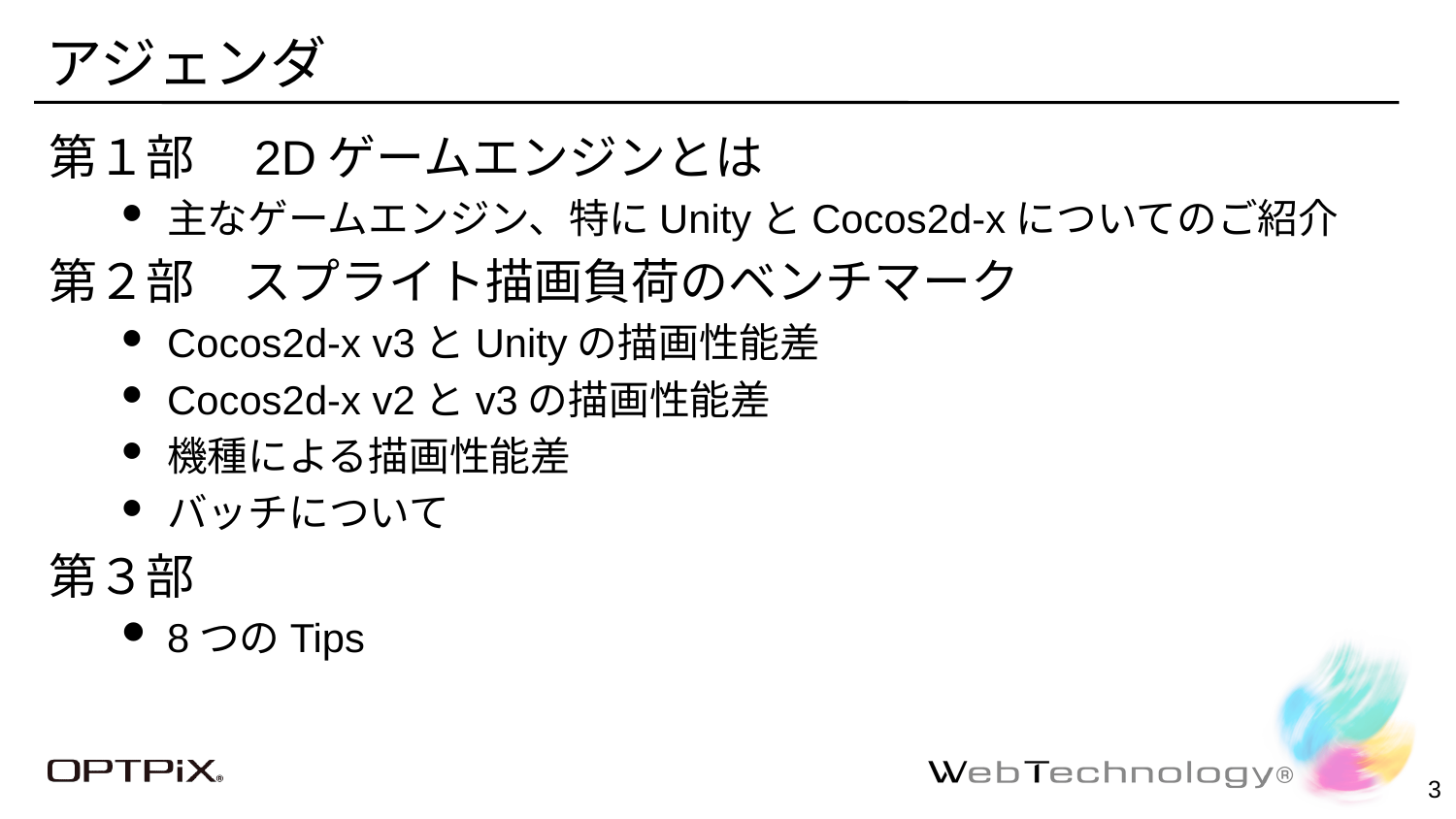

# アジェンダ
第１部　2Dゲームエンジンとは
主なゲームエンジン、特にUnityとCocos2d-xについてのご紹介
第２部　スプライト描画負荷のベンチマーク
Cocos2d-x v3とUnityの描画性能差
Cocos2d-x v2とv3の描画性能差
機種による描画性能差
バッチについて
第３部
8つのTips

3